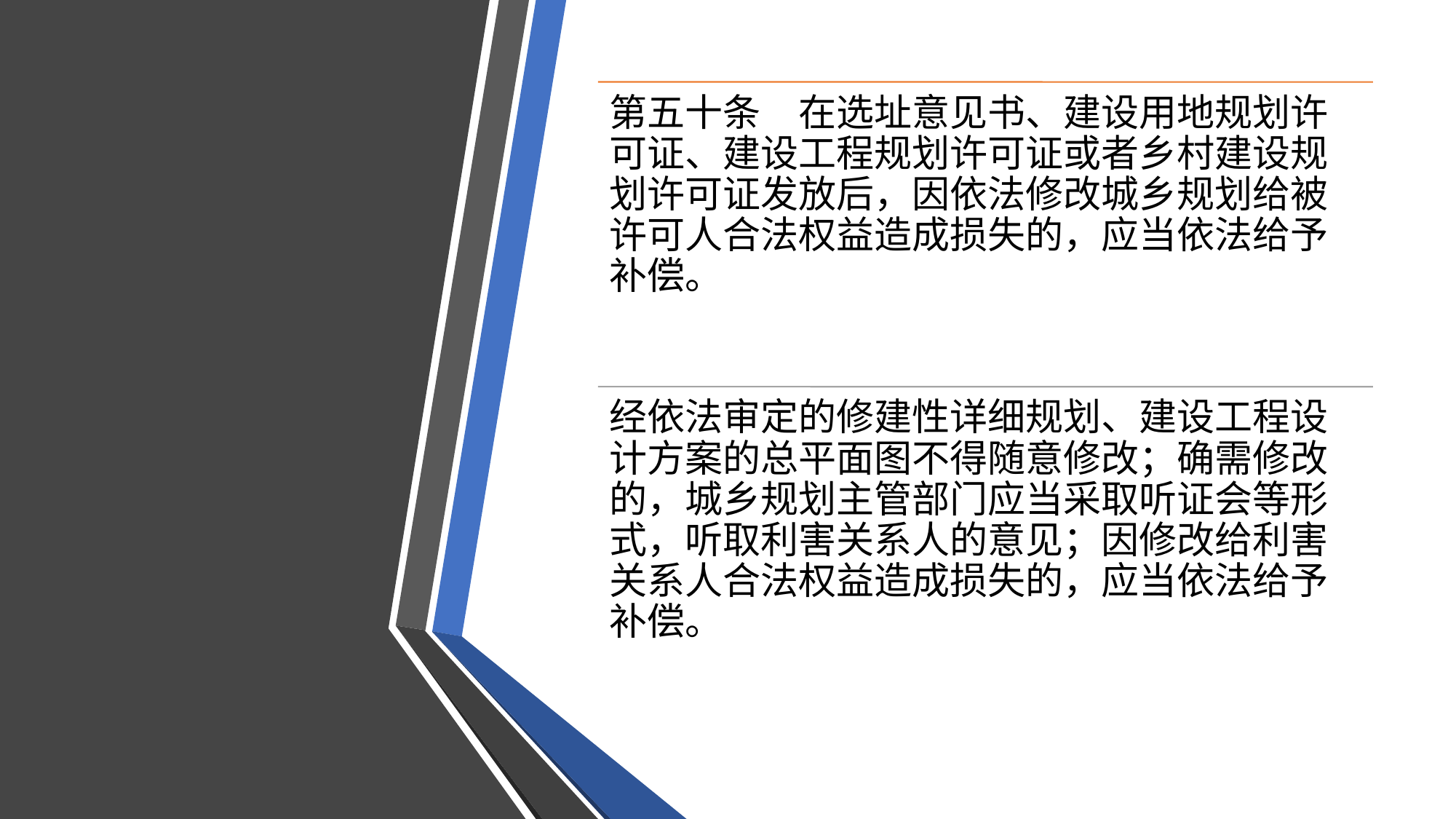

#
第五十条　在选址意见书、建设用地规划许可证、建设工程规划许可证或者乡村建设规划许可证发放后，因依法修改城乡规划给被许可人合法权益造成损失的，应当依法给予补偿。
经依法审定的修建性详细规划、建设工程设计方案的总平面图不得随意修改；确需修改的，城乡规划主管部门应当采取听证会等形式，听取利害关系人的意见；因修改给利害关系人合法权益造成损失的，应当依法给予补偿。